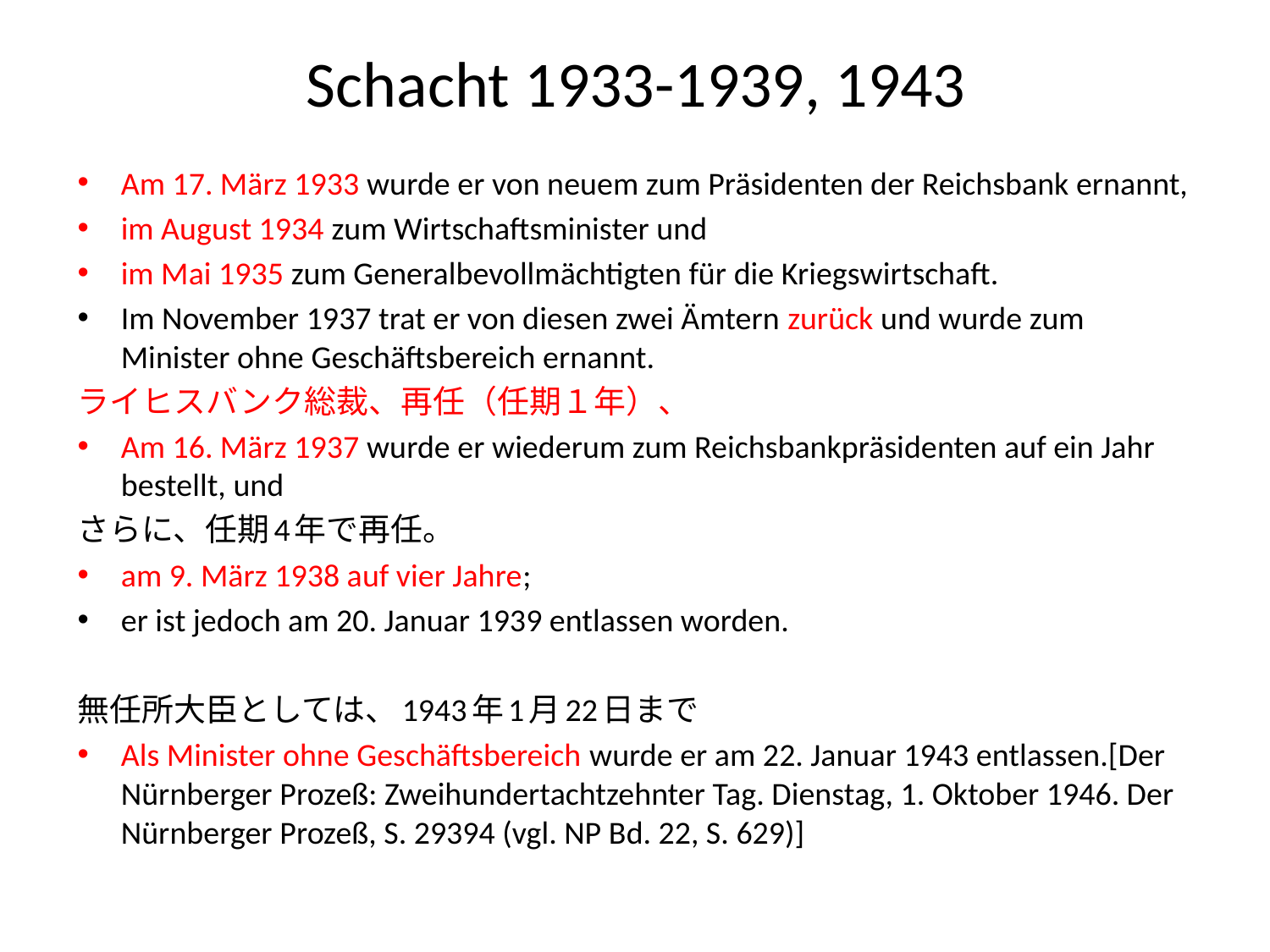

# Schacht 1933-1939, 1943
Am 17. März 1933 wurde er von neuem zum Präsidenten der Reichsbank ernannt,
im August 1934 zum Wirtschaftsminister und
im Mai 1935 zum Generalbevollmächtigten für die Kriegswirtschaft.
Im November 1937 trat er von diesen zwei Ämtern zurück und wurde zum Minister ohne Geschäftsbereich ernannt.
ライヒスバンク総裁、再任（任期１年）、
Am 16. März 1937 wurde er wiederum zum Reichsbankpräsidenten auf ein Jahr bestellt, und
さらに、任期4年で再任。
am 9. März 1938 auf vier Jahre;
er ist jedoch am 20. Januar 1939 entlassen worden.

無任所大臣としては、1943年1月22日まで
Als Minister ohne Geschäftsbereich wurde er am 22. Januar 1943 entlassen.[Der Nürnberger Prozeß: Zweihundertachtzehnter Tag. Dienstag, 1. Oktober 1946. Der Nürnberger Prozeß, S. 29394 (vgl. NP Bd. 22, S. 629)]